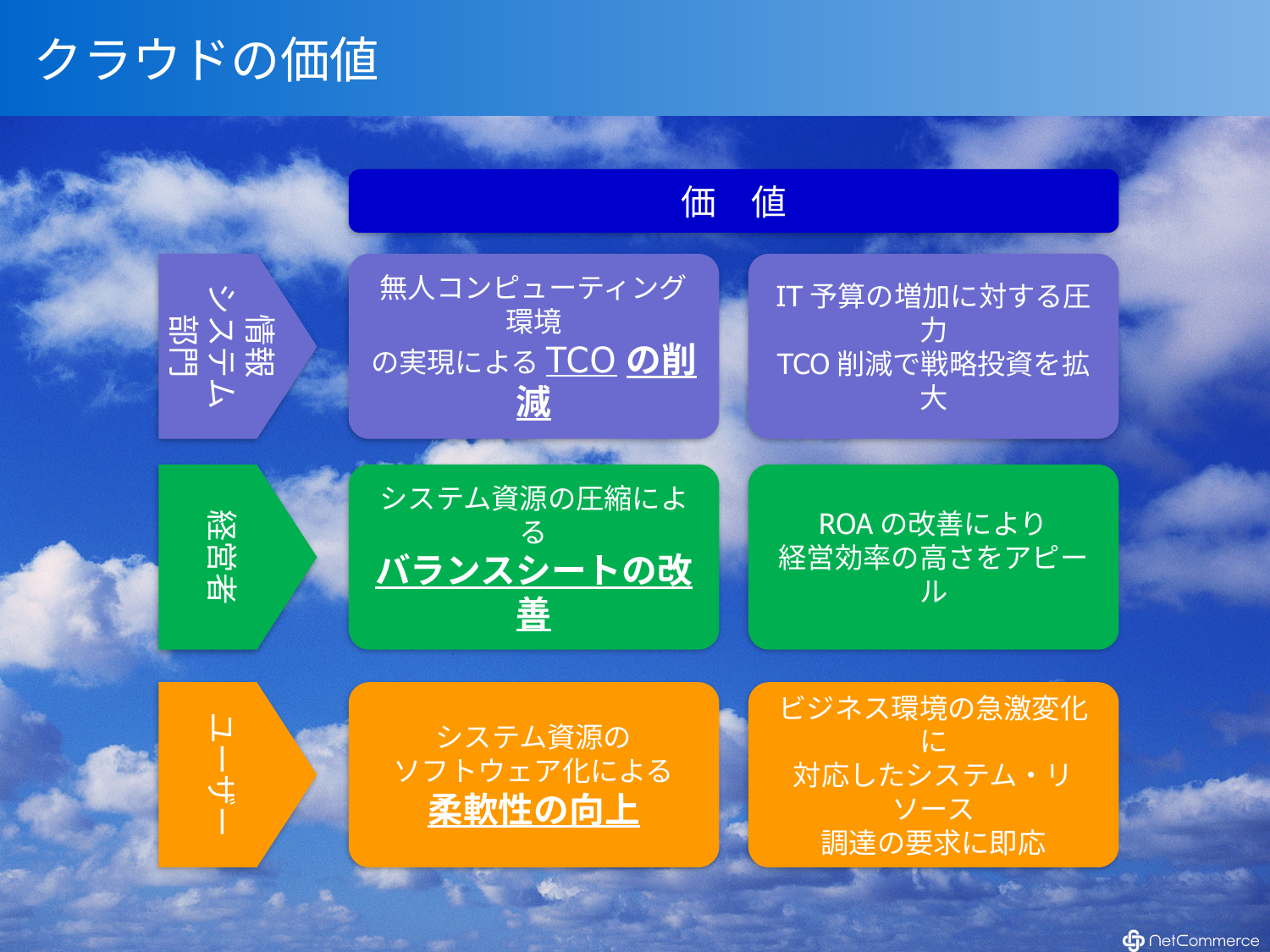

# クラウドの価値

価　値
情報
システム
部門
無人コンピューティング環境
の実現によるTCOの削減
IT予算の増加に対する圧力
TCO削減で戦略投資を拡大
経営者
システム資源の圧縮による
バランスシートの改善
ROAの改善により
経営効率の高さをアピール
ユーザー
システム資源の
ソフトウェア化による
柔軟性の向上
ビジネス環境の急激変化に
対応したシステム・リソース
調達の要求に即応